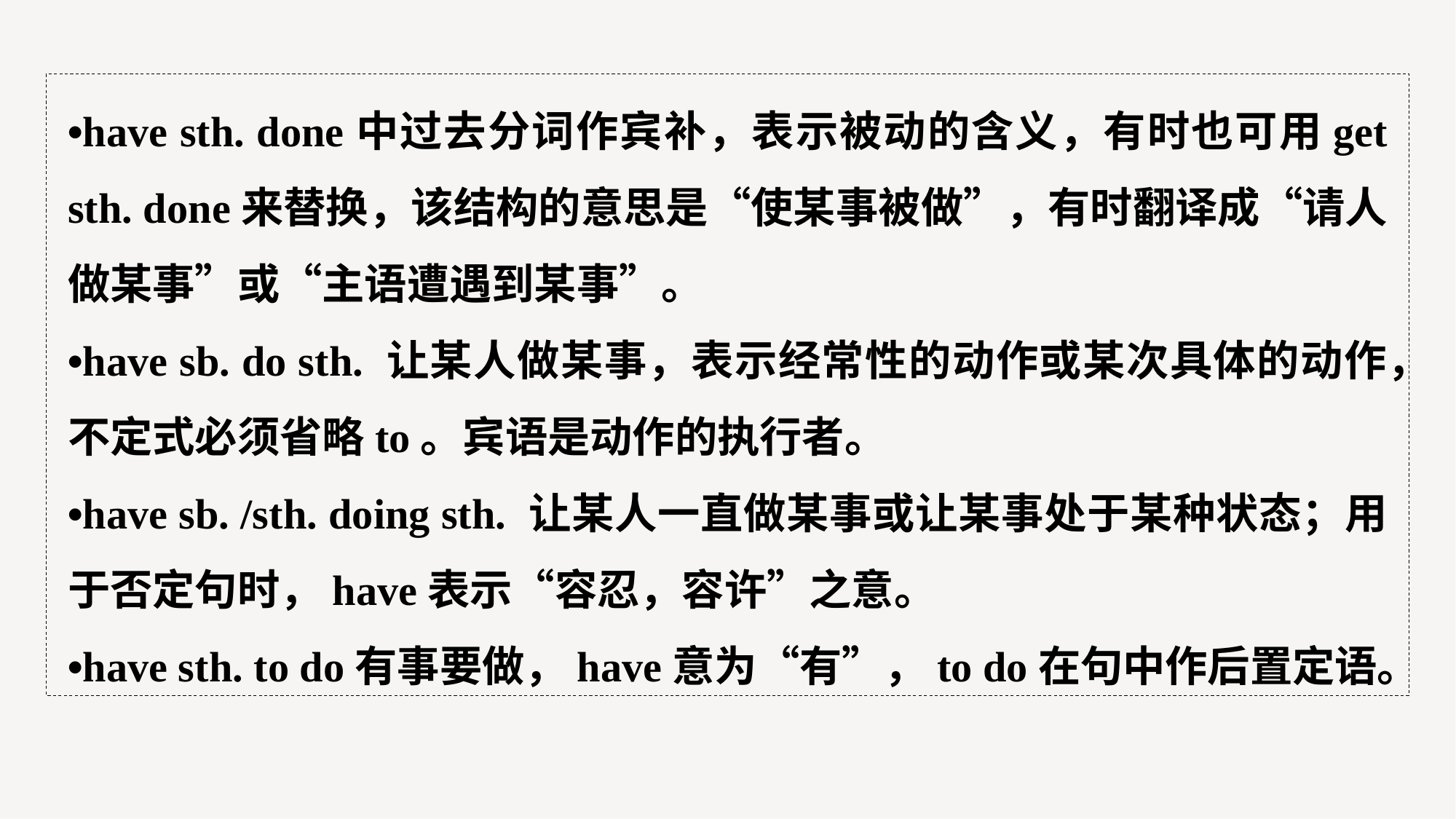

•have sth. done中过去分词作宾补，表示被动的含义，有时也可用get sth. done来替换，该结构的意思是“使某事被做”，有时翻译成“请人做某事”或“主语遭遇到某事”。
•have sb. do sth. 让某人做某事，表示经常性的动作或某次具体的动作，不定式必须省略to。宾语是动作的执行者。
•have sb. /sth. doing sth. 让某人一直做某事或让某事处于某种状态；用于否定句时，have表示“容忍，容许”之意。
•have sth. to do有事要做，have意为“有”，to do在句中作后置定语。